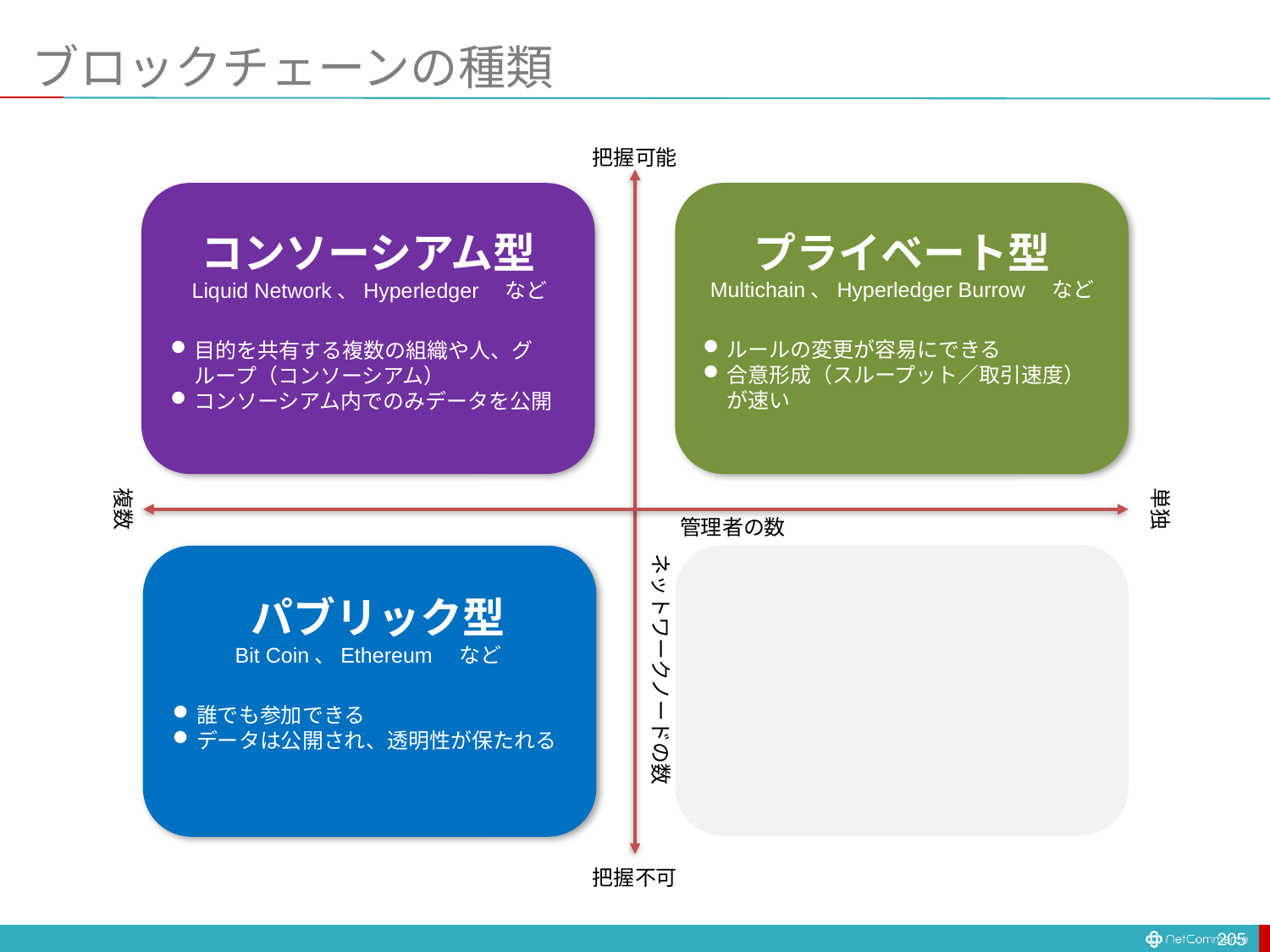

# ブロックチェーンの種類
把握可能

プライベート型
コンソーシアム型
Multichain、Hyperledger Burrow　など
Liquid Network、Hyperledger　など
ルールの変更が容易にできる
合意形成（スループット／取引速度）が速い
目的を共有する複数の組織や人、グループ（コンソーシアム）
コンソーシアム内でのみデータを公開
複数
単独
管理者の数
ネットワークノードの数

 パブリック型
Bit Coin、Ethereum　など
誰でも参加できる
データは公開され、透明性が保たれる
把握不可
205